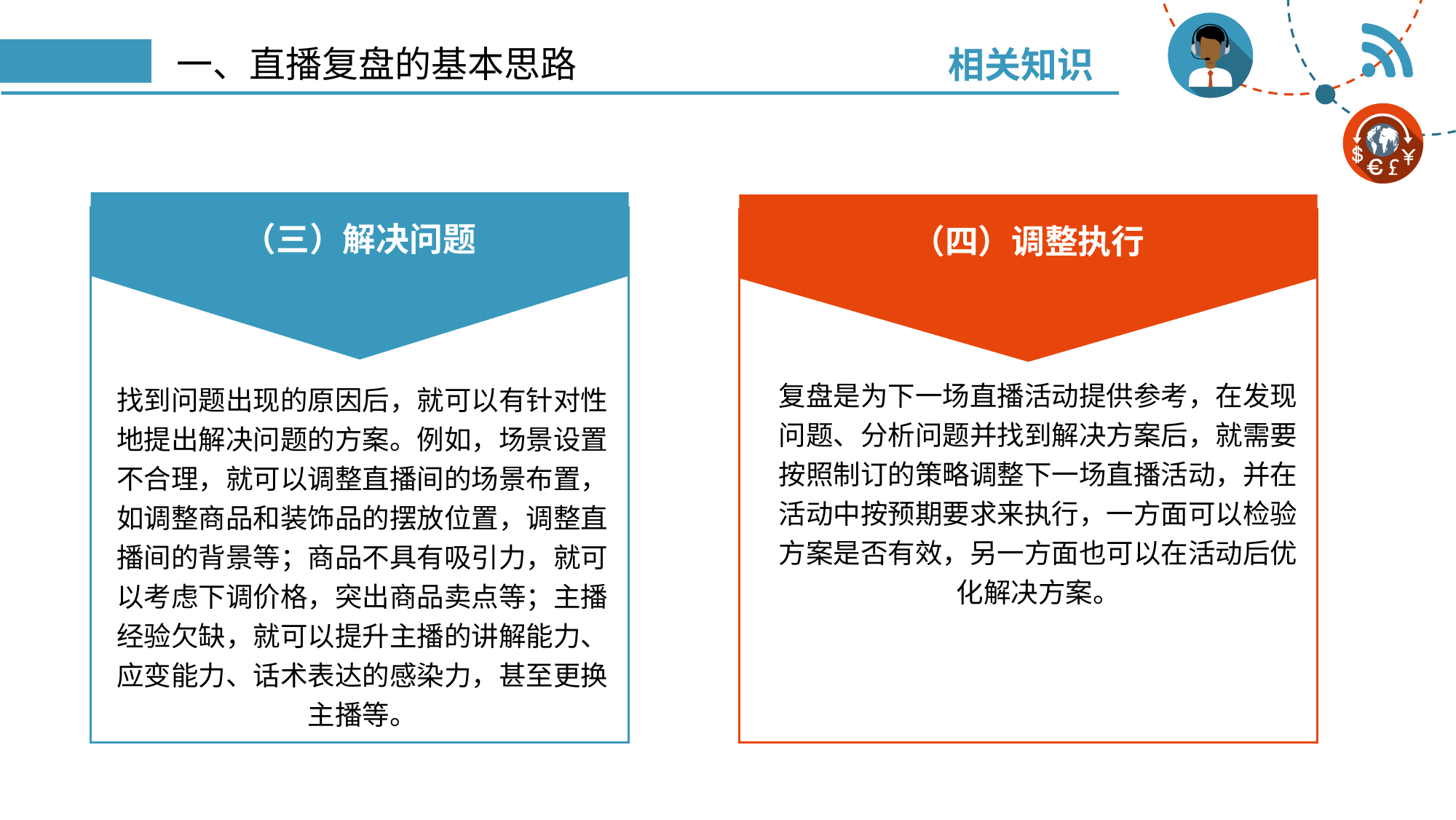

相关知识
# 一、直播复盘的基本思路
（三）解决问题

（四）调整执行

复盘是为下一场直播活动提供参考，在发现问题、分析问题并找到解决方案后，就需要
按照制订的策略调整下一场直播活动，并在活动中按预期要求来执行，一方面可以检验方案是否有效，另一方面也可以在活动后优化解决方案。
找到问题出现的原因后，就可以有针对性地提出解决问题的方案。例如，场景设置不合理，就可以调整直播间的场景布置，如调整商品和装饰品的摆放位置，调整直播间的背景等；商品不具有吸引力，就可以考虑下调价格，突出商品卖点等；主播经验欠缺，就可以提升主播的讲解能力、应变能力、话术表达的感染力，甚至更换主播等。